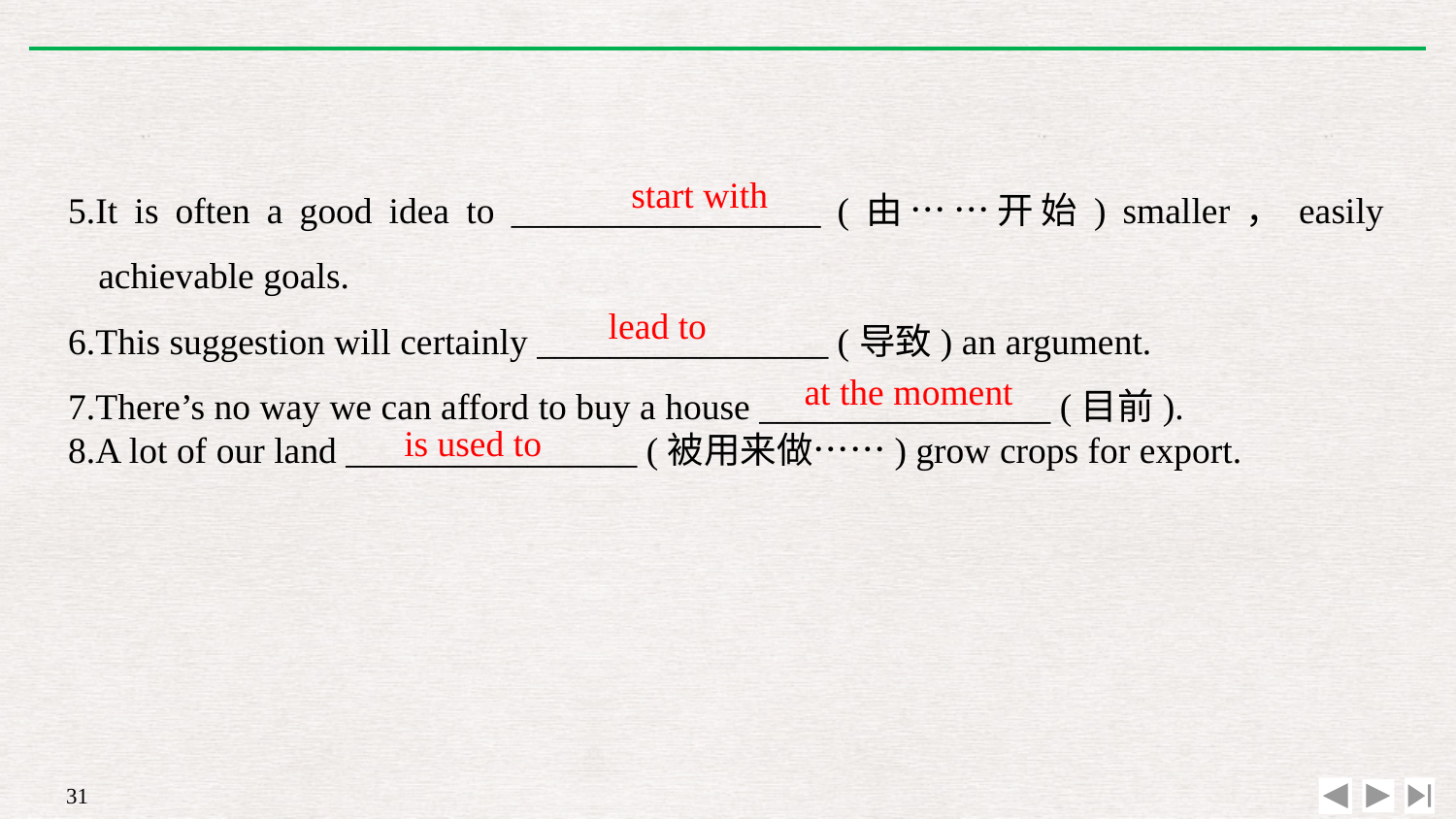

5.It is often a good idea to _________________ (由……开始) smaller，easily achievable goals.
6.This suggestion will certainly ________________ (导致) an argument.
7.There’s no way we can afford to buy a house ________________ (目前).
8.A lot of our land ________________ (被用来做……) grow crops for export.
start with
lead to
at the moment
is used to